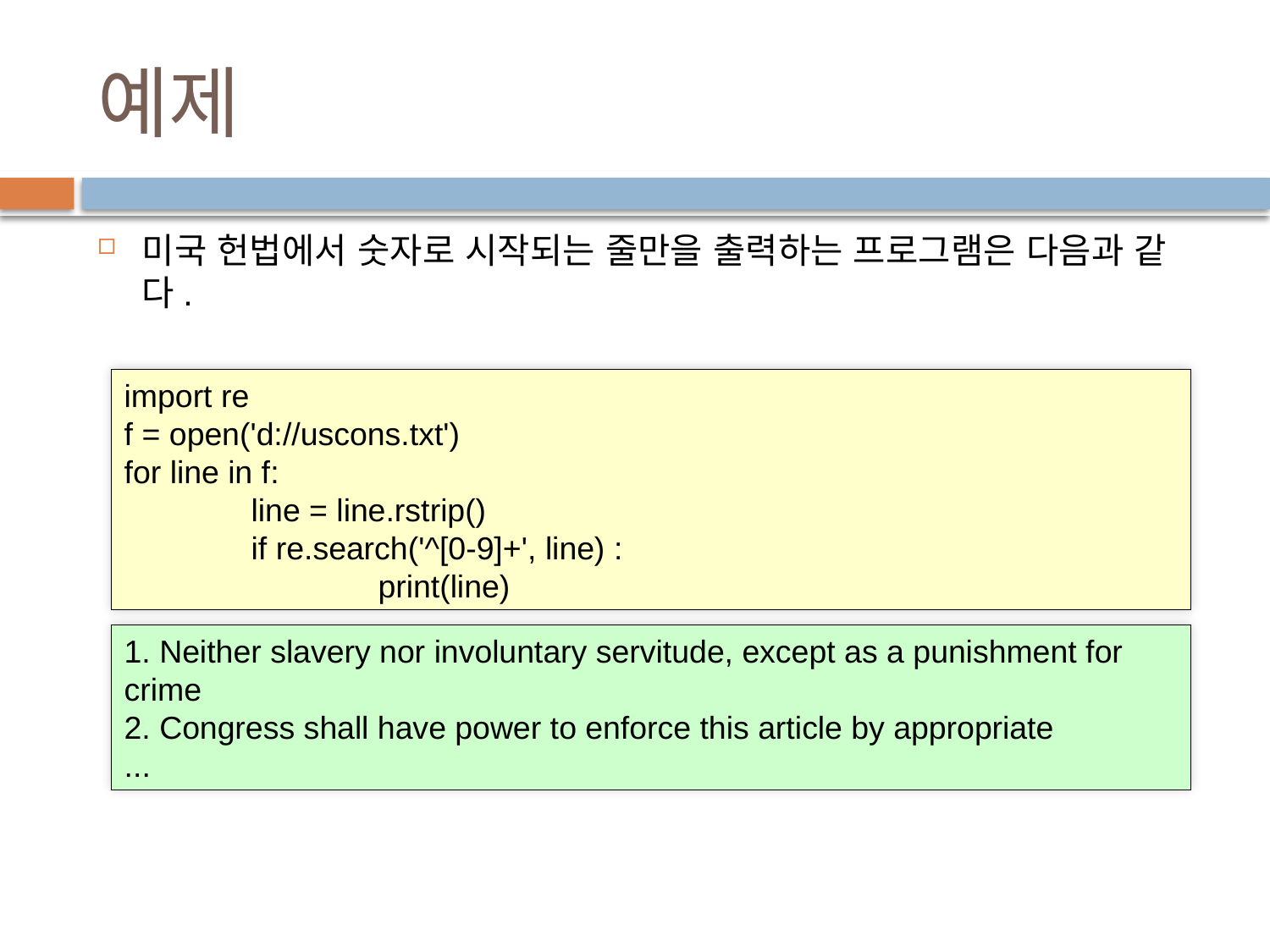

# 예제
미국 헌법에서 숫자로 시작되는 줄만을 출력하는 프로그램은 다음과 같다.

import re
f = open('d://uscons.txt')
for line in f:
	line = line.rstrip()
	if re.search('^[0-9]+', line) :
		print(line)
1. Neither slavery nor involuntary servitude, except as a punishment for crime
2. Congress shall have power to enforce this article by appropriate
...